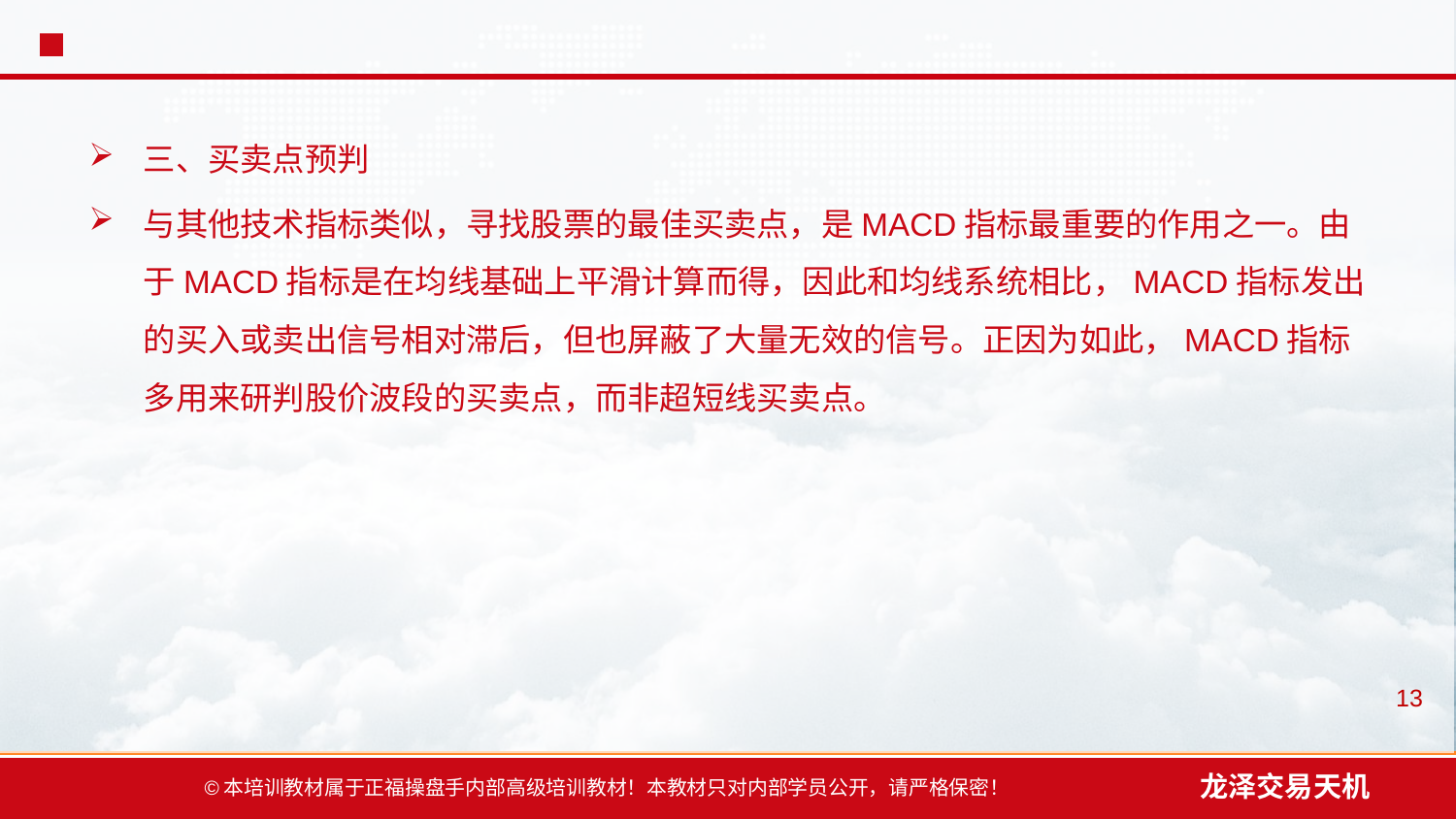

#
三、买卖点预判
与其他技术指标类似，寻找股票的最佳买卖点，是MACD指标最重要的作用之一。由于MACD指标是在均线基础上平滑计算而得，因此和均线系统相比，MACD指标发出的买入或卖出信号相对滞后，但也屏蔽了大量无效的信号。正因为如此，MACD指标多用来研判股价波段的买卖点，而非超短线买卖点。